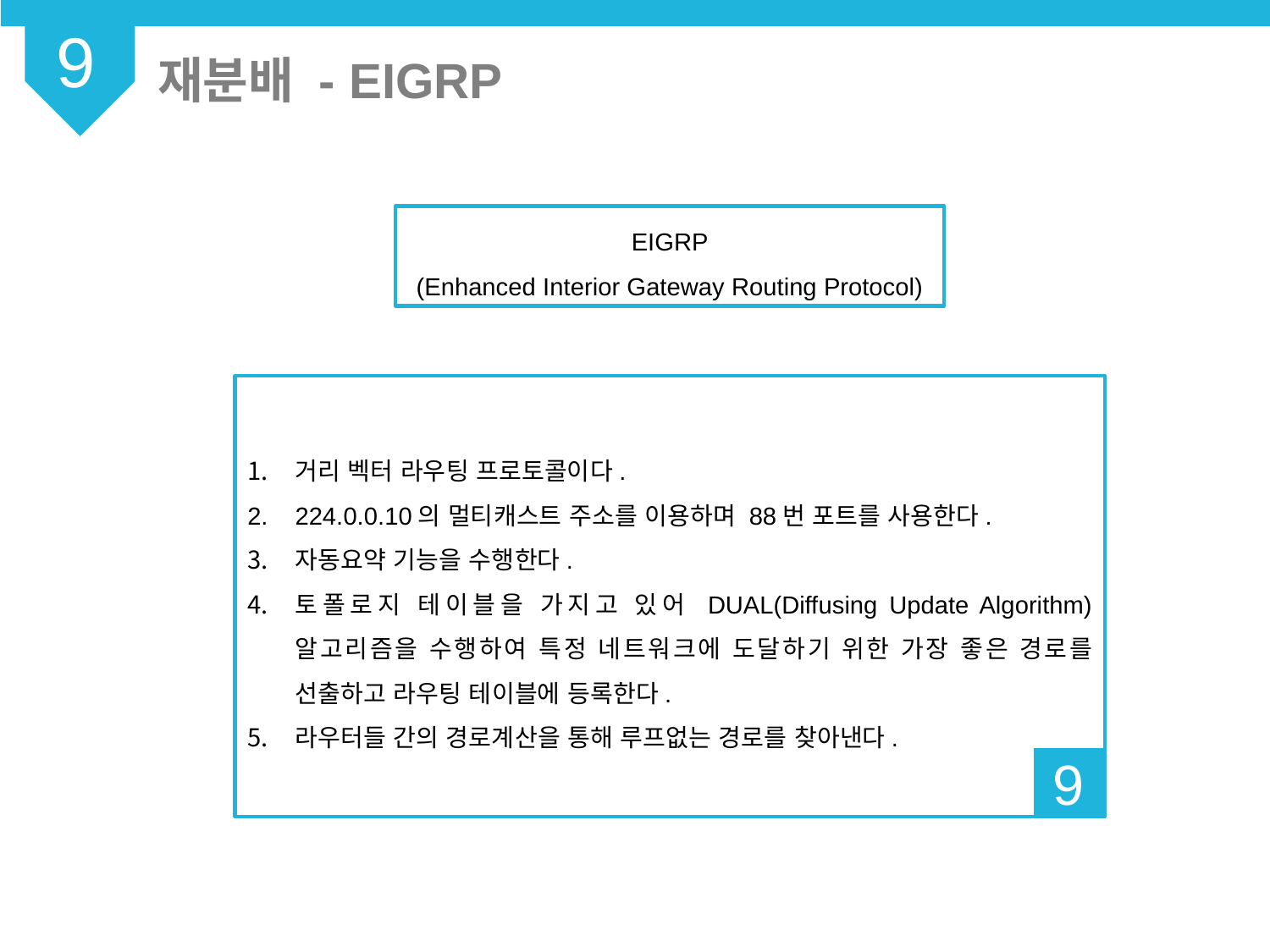

9

재분배 - EIGRP
EIGRP
(Enhanced Interior Gateway Routing Protocol)
거리 벡터 라우팅 프로토콜이다.
224.0.0.10의 멀티캐스트 주소를 이용하며 88번 포트를 사용한다.
자동요약 기능을 수행한다.
토폴로지 테이블을 가지고 있어 DUAL(Diffusing Update Algorithm) 알고리즘을 수행하여 특정 네트워크에 도달하기 위한 가장 좋은 경로를 선출하고 라우팅 테이블에 등록한다.
라우터들 간의 경로계산을 통해 루프없는 경로를 찾아낸다.
9